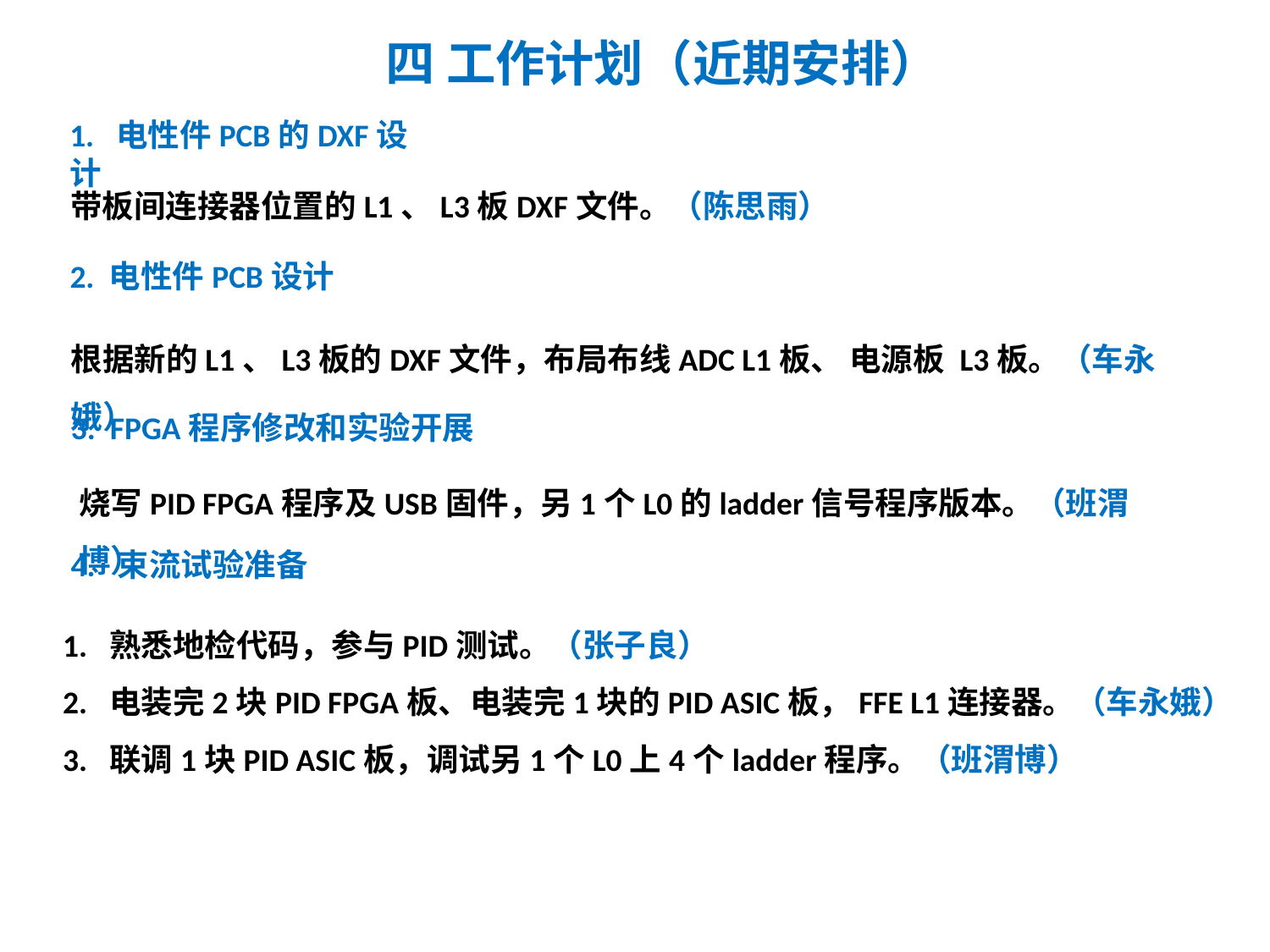

四 工作计划（近期安排）
1.  电性件PCB的DXF设计
带板间连接器位置的L1、L3板DXF文件。（陈思雨）
2. 电性件PCB设计
根据新的L1、L3板的DXF文件，布局布线ADC L1板、 电源板 L3板。（车永娥）
3.  FPGA程序修改和实验开展
烧写PID FPGA程序及USB固件，另1个L0的ladder信号程序版本。（班渭博）
4.  束流试验准备
             1.  熟悉地检代码，参与PID测试。（张子良）
             2.  电装完2块PID FPGA板、电装完1块的PID ASIC板，FFE L1连接器。（车永娥）
             3.  联调1块PID ASIC板，调试另1个L0上4个ladder程序。（班渭博）